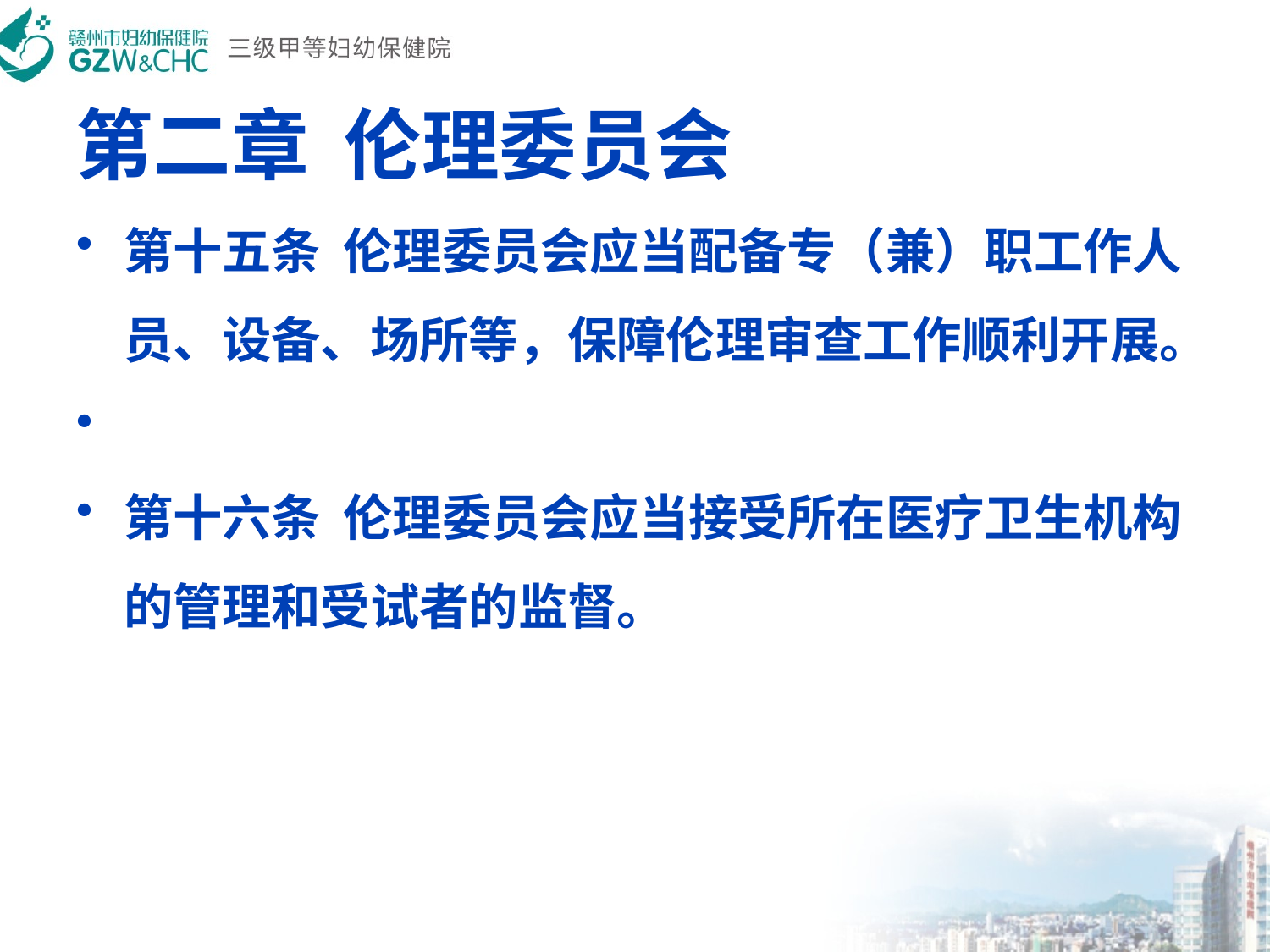

# 第二章  伦理委员会
第十五条  伦理委员会应当配备专（兼）职工作人员、设备、场所等，保障伦理审查工作顺利开展。

第十六条  伦理委员会应当接受所在医疗卫生机构的管理和受试者的监督。